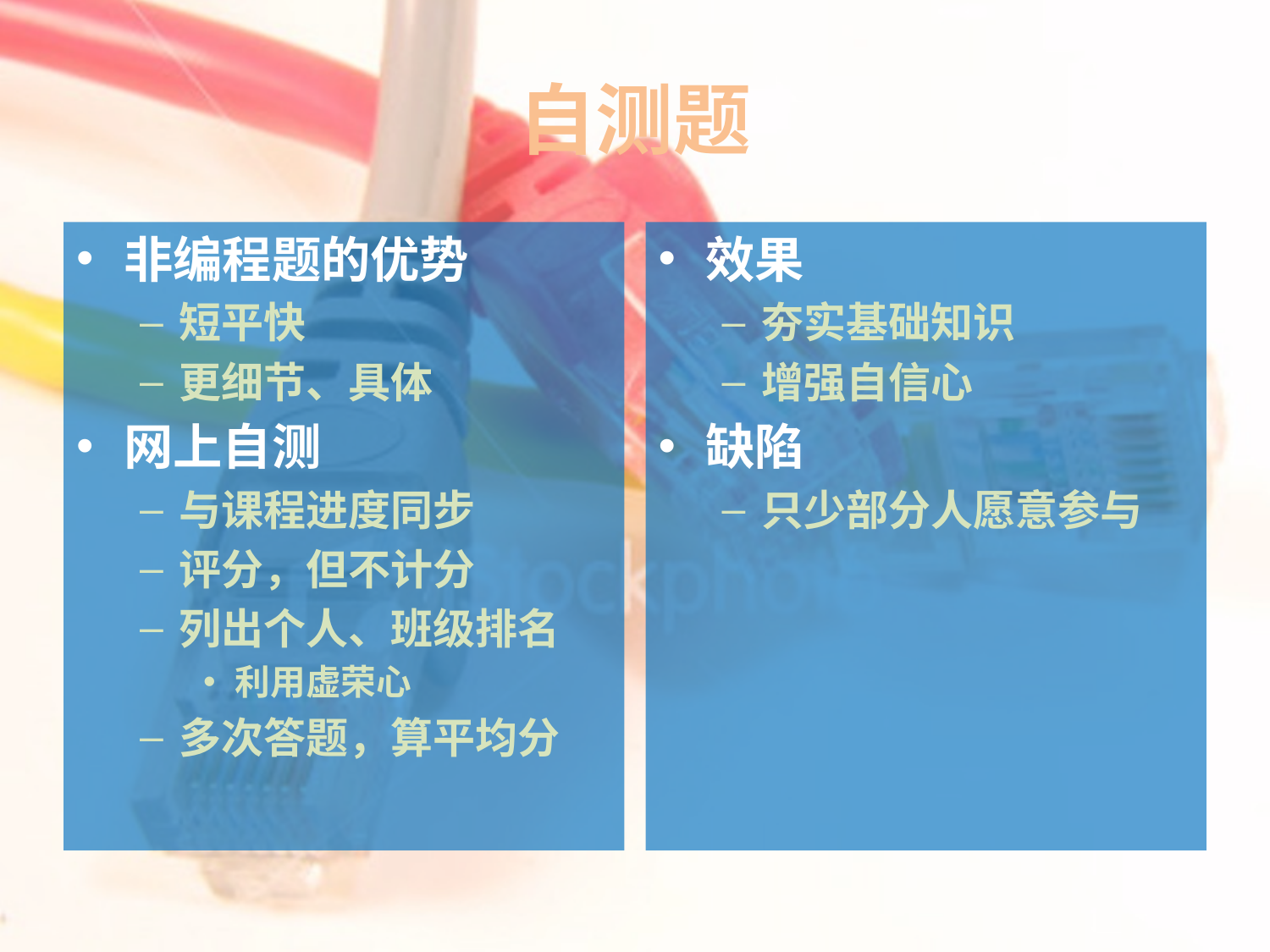

# 自测题
非编程题的优势
短平快
更细节、具体
网上自测
与课程进度同步
评分，但不计分
列出个人、班级排名
利用虚荣心
多次答题，算平均分

效果
夯实基础知识
增强自信心
缺陷
只少部分人愿意参与